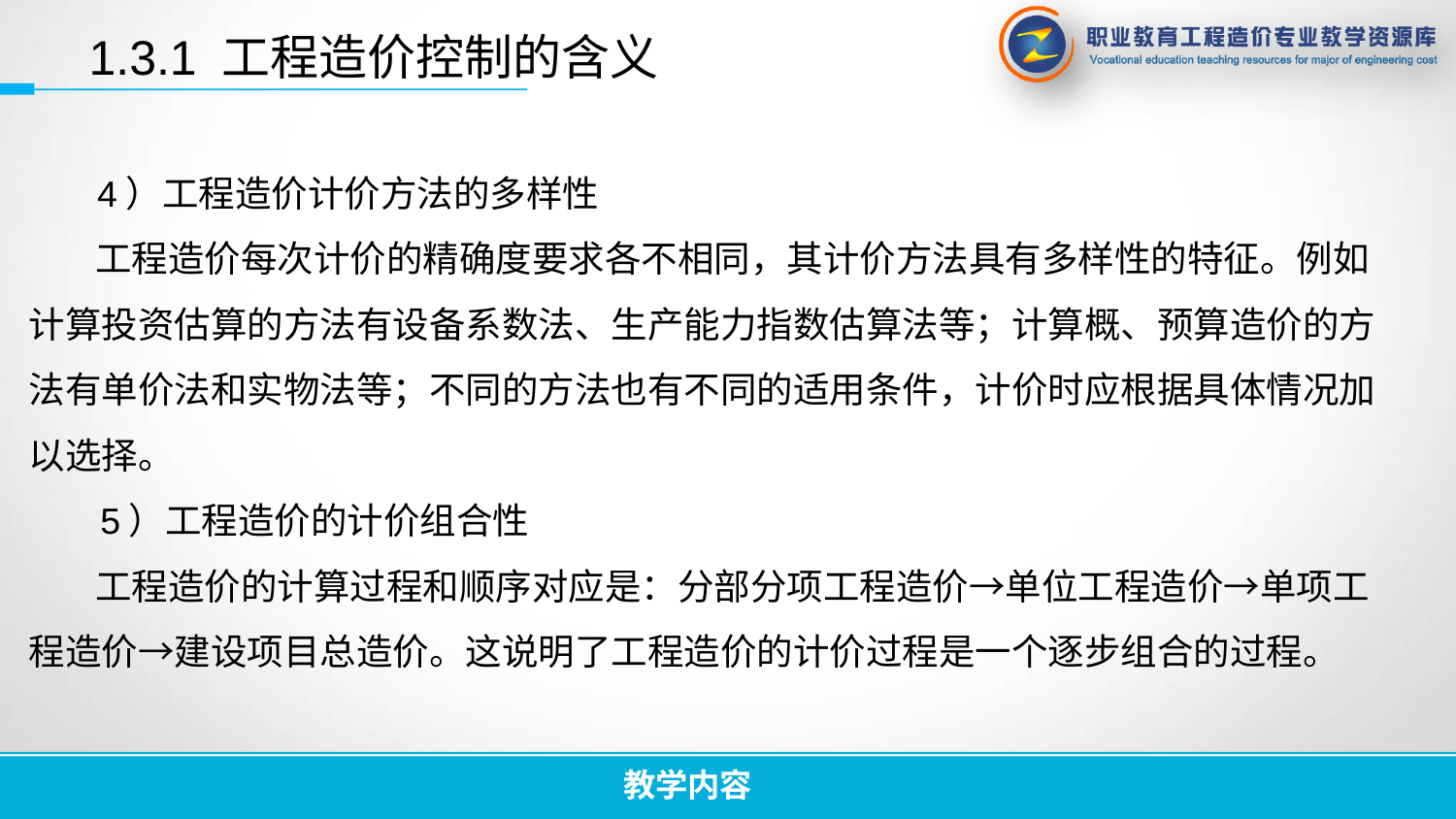

1.3.1 工程造价控制的含义
        4）工程造价计价方法的多样性
       工程造价每次计价的精确度要求各不相同，其计价方法具有多样性的特征。例如计算投资估算的方法有设备系数法、生产能力指数估算法等；计算概、预算造价的方法有单价法和实物法等；不同的方法也有不同的适用条件，计价时应根据具体情况加以选择。
       5）工程造价的计价组合性
       工程造价的计算过程和顺序对应是：分部分项工程造价→单位工程造价→单项工程造价→建设项目总造价。这说明了工程造价的计价过程是一个逐步组合的过程。
教学内容